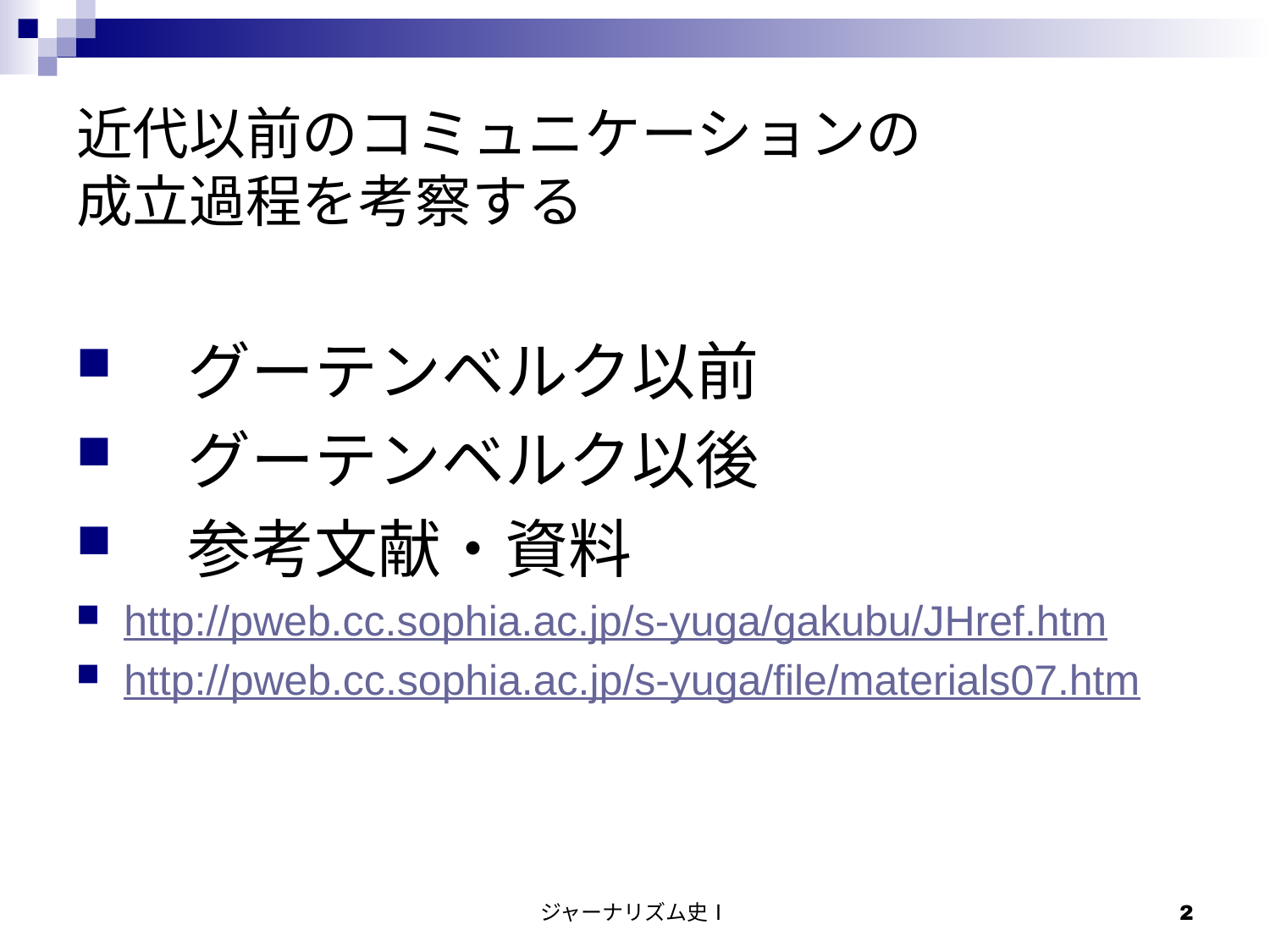

# 近代以前のコミュニケーションの 成立過程を考察する
　グーテンベルク以前
　グーテンベルク以後
　参考文献・資料
http://pweb.cc.sophia.ac.jp/s-yuga/gakubu/JHref.htm
http://pweb.cc.sophia.ac.jp/s-yuga/file/materials07.htm

ジャーナリズム史Ⅰ
2